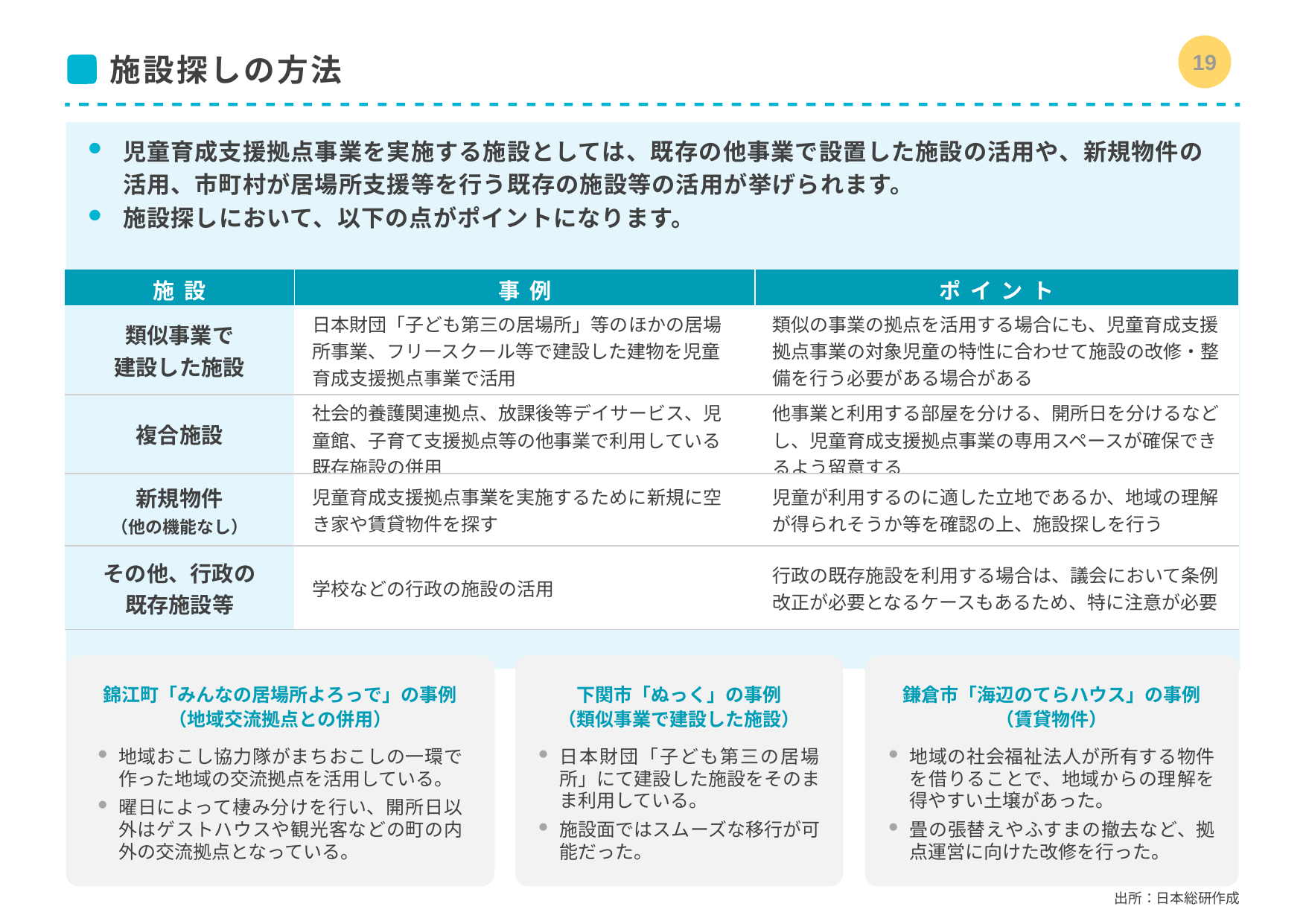

19
# 施設探しの方法
児童育成支援拠点事業を実施する施設としては、既存の他事業で設置した施設の活用や、新規物件の活用、市町村が居場所支援等を行う既存の施設等の活用が挙げられます。
施設探しにおいて、以下の点がポイントになります。
| 施設 | 事例 | ポイント |
| --- | --- | --- |
| 類似事業で 建設した施設 | 日本財団「子ども第三の居場所」等のほかの居場所事業、フリースクール等で建設した建物を児童育成支援拠点事業で活用 | 類似の事業の拠点を活用する場合にも、児童育成支援拠点事業の対象児童の特性に合わせて施設の改修・整備を行う必要がある場合がある |
| 複合施設 | 社会的養護関連拠点、放課後等デイサービス、児童館、子育て支援拠点等の他事業で利用している既存施設の併用 | 他事業と利用する部屋を分ける、開所日を分けるなどし、児童育成支援拠点事業の専用スペースが確保できるよう留意する |
| 新規物件 （他の機能なし） | 児童育成支援拠点事業を実施するために新規に空き家や賃貸物件を探す | 児童が利用するのに適した立地であるか、地域の理解が得られそうか等を確認の上、施設探しを行う |
| その他、行政の 既存施設等 | 学校などの行政の施設の活用 | 行政の既存施設を利用する場合は、議会において条例改正が必要となるケースもあるため、特に注意が必要 |

錦江町「みんなの居場所よろっで」の事例
（地域交流拠点との併用）
下関市「ぬっく」の事例
（類似事業で建設した施設）
鎌倉市「海辺のてらハウス」の事例
（賃貸物件）
地域おこし協力隊がまちおこしの一環で作った地域の交流拠点を活用している。
曜日によって棲み分けを行い、開所日以外はゲストハウスや観光客などの町の内外の交流拠点となっている。
日本財団「子ども第三の居場所」にて建設した施設をそのまま利用している。
施設面ではスムーズな移行が可能だった。
地域の社会福祉法人が所有する物件を借りることで、地域からの理解を得やすい土壌があった。
畳の張替えやふすまの撤去など、拠点運営に向けた改修を行った。
出所：日本総研作成